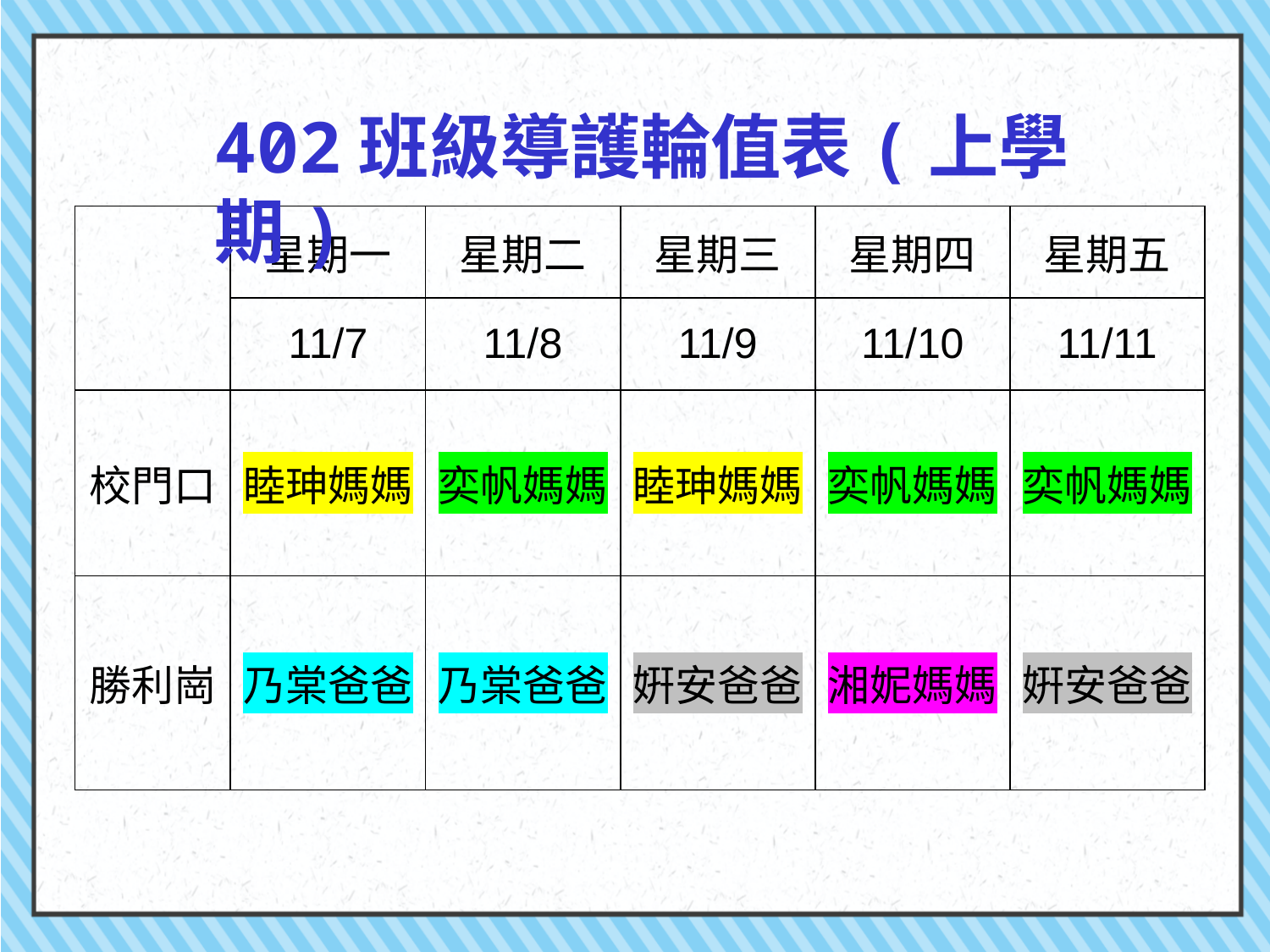

402班級導護輪值表(上學期)
|  | 星期一 | 星期二 | 星期三 | 星期四 | 星期五 |
| --- | --- | --- | --- | --- | --- |
|  | 11/7 | 11/8 | 11/9 | 11/10 | 11/11 |
| 校門口 | 睦珅媽媽 | 奕帆媽媽 | 睦珅媽媽 | 奕帆媽媽 | 奕帆媽媽 |
| 勝利崗 | 乃棠爸爸 | 乃棠爸爸 | 姸安爸爸 | 湘妮媽媽 | 姸安爸爸 |